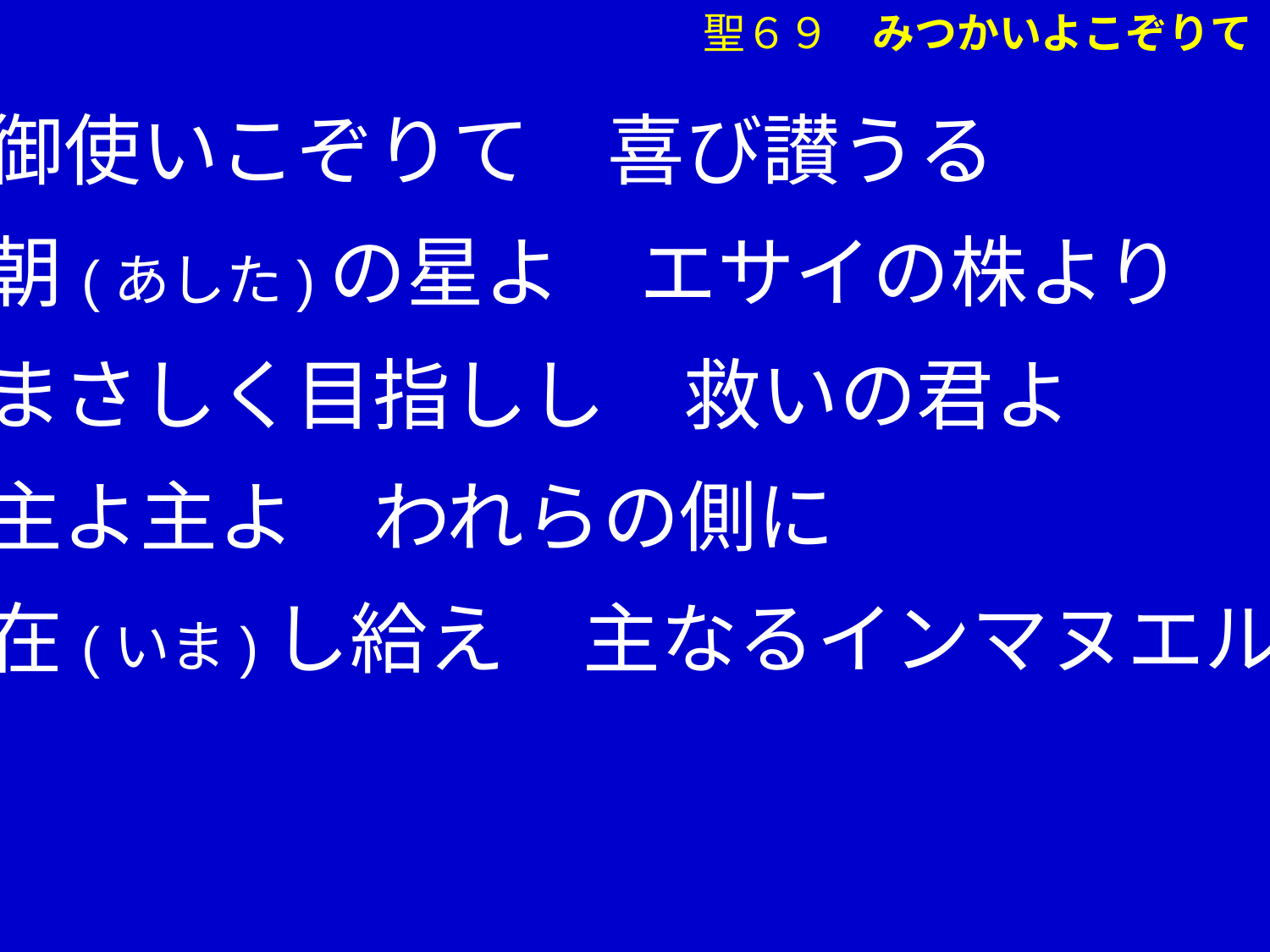

①御使いこぞりて　喜び讃うる
　 朝(あした)の星よ　エサイの株より
　 まさしく目指しし　救いの君よ
　 主よ主よ　われらの側に
　 在(いま)し給え　主なるインマヌエルよ

聖６９　みつかいよこぞりて